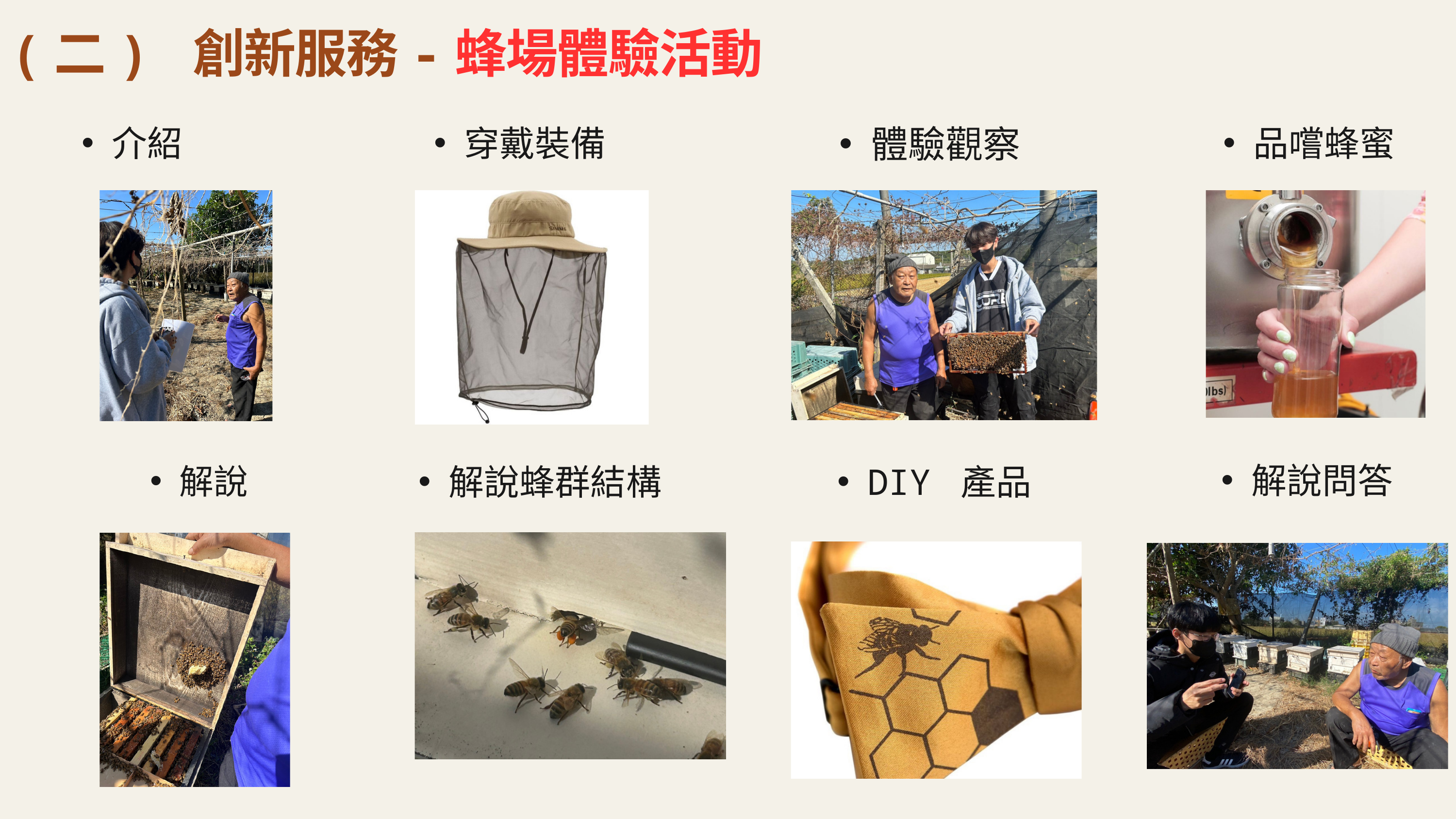

(二) 創新服務-蜂場體驗活動
體驗觀察

介紹

穿戴裝備

品嚐蜂蜜

解說問答

解說

解說蜂群結構

DIY 產品